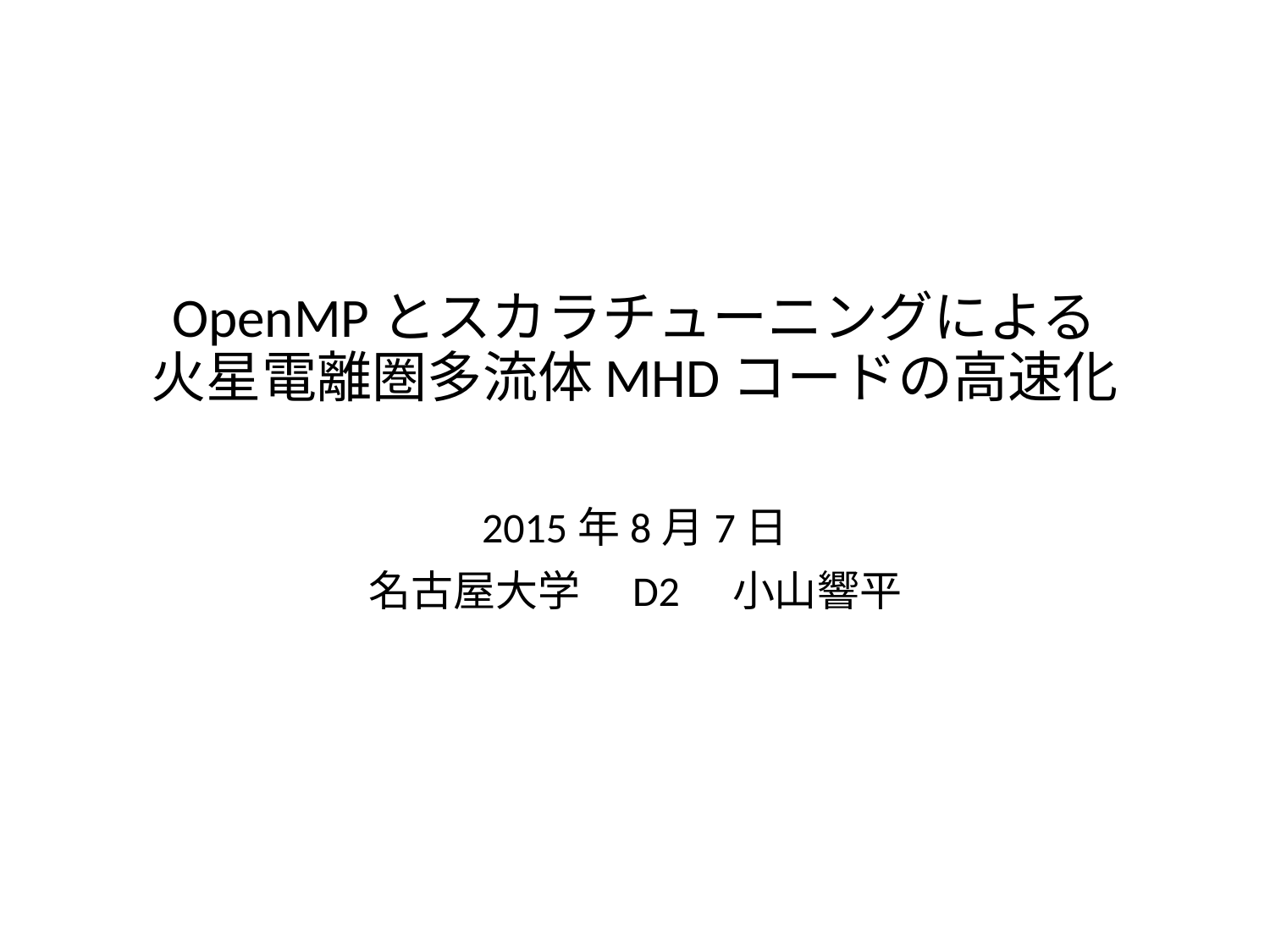

# OpenMPとスカラチューニングによる 火星電離圏多流体MHDコードの高速化
2015年8月7日
名古屋大学　D2　小山響平